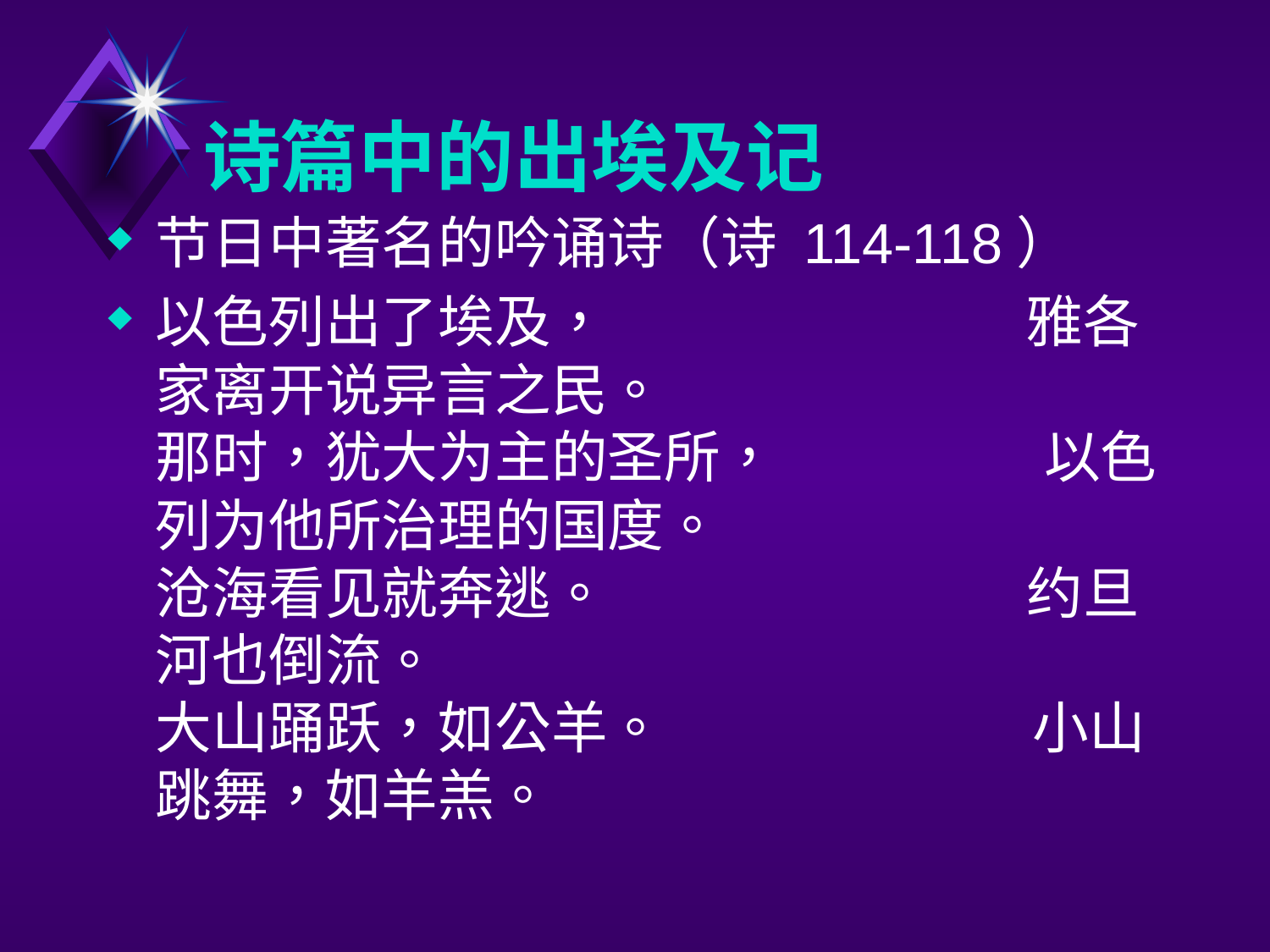

# 诗篇中的出埃及记
节日中著名的吟诵诗（诗 114-118）
以色列出了埃及，                                 雅各家离开说异言之民。
那时，犹大为主的圣所，                     以色列为他所治理的国度。
沧海看见就奔逃。                                 约旦河也倒流。
大山踊跃，如公羊。                             小山跳舞，如羊羔。